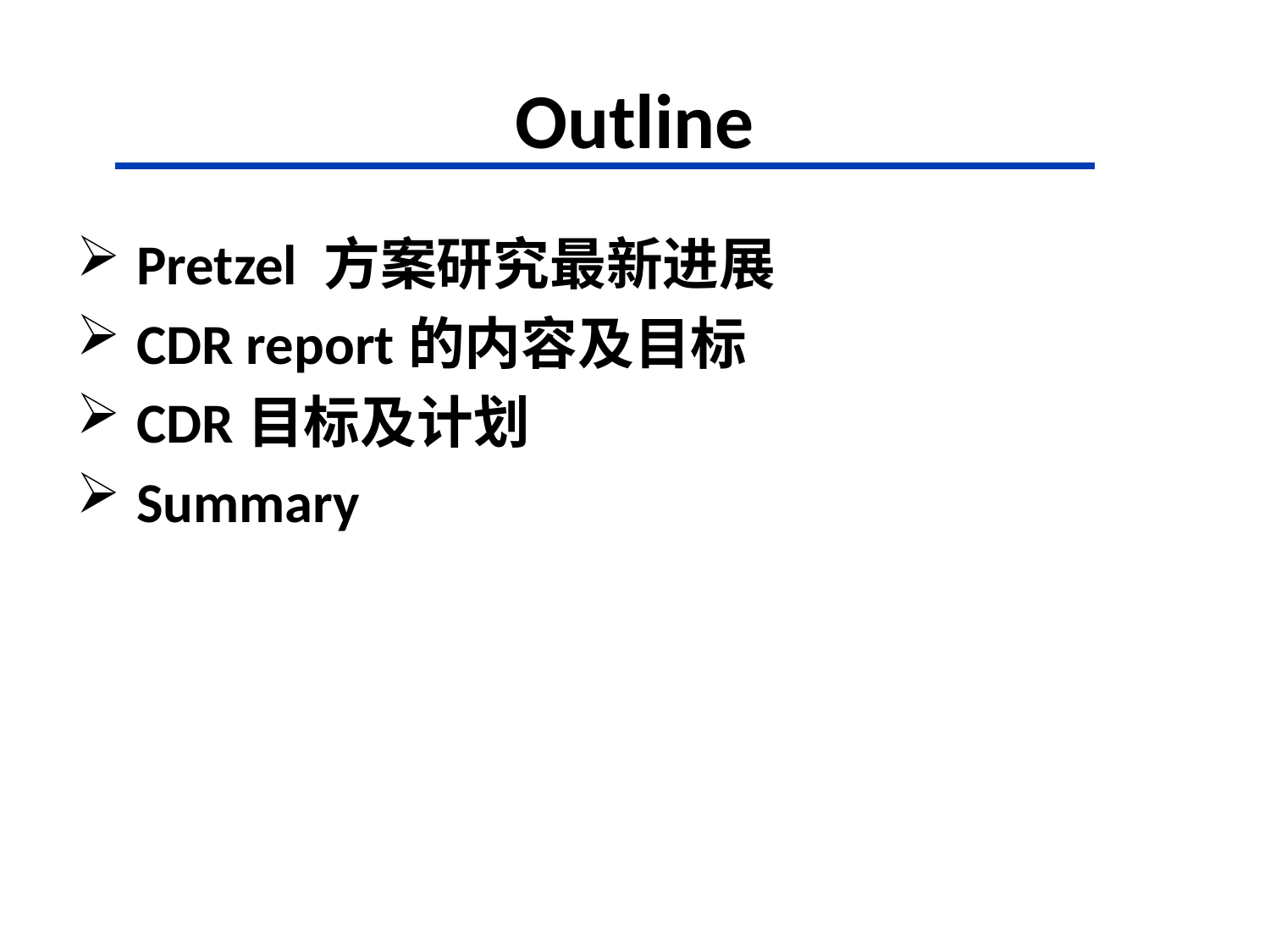

# Outline
 Pretzel 方案研究最新进展
 CDR report的内容及目标
 CDR目标及计划
 Summary